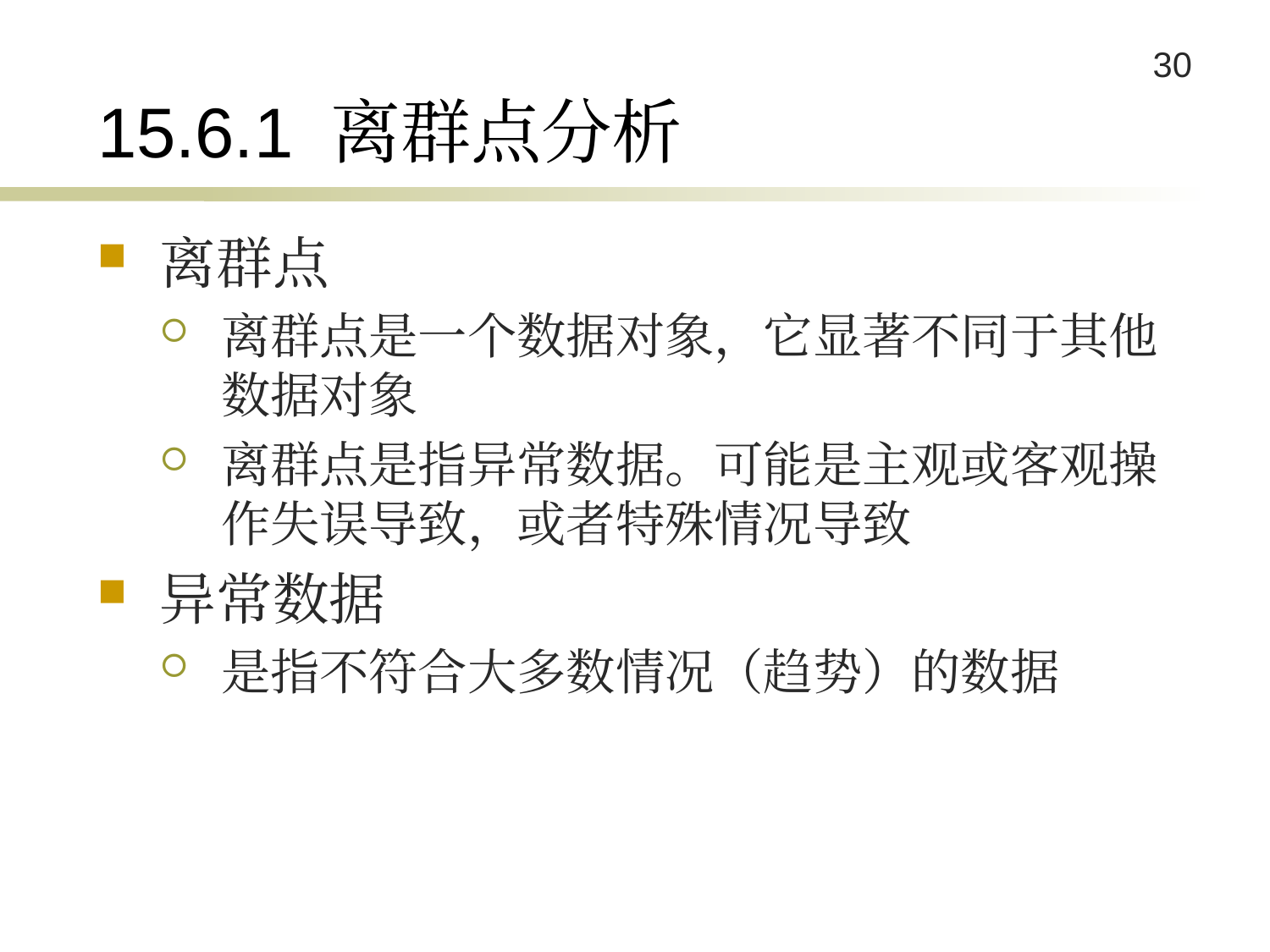

# 15.6.1 离群点分析
离群点
离群点是一个数据对象，它显著不同于其他数据对象
离群点是指异常数据。可能是主观或客观操作失误导致，或者特殊情况导致
异常数据
是指不符合大多数情况（趋势）的数据